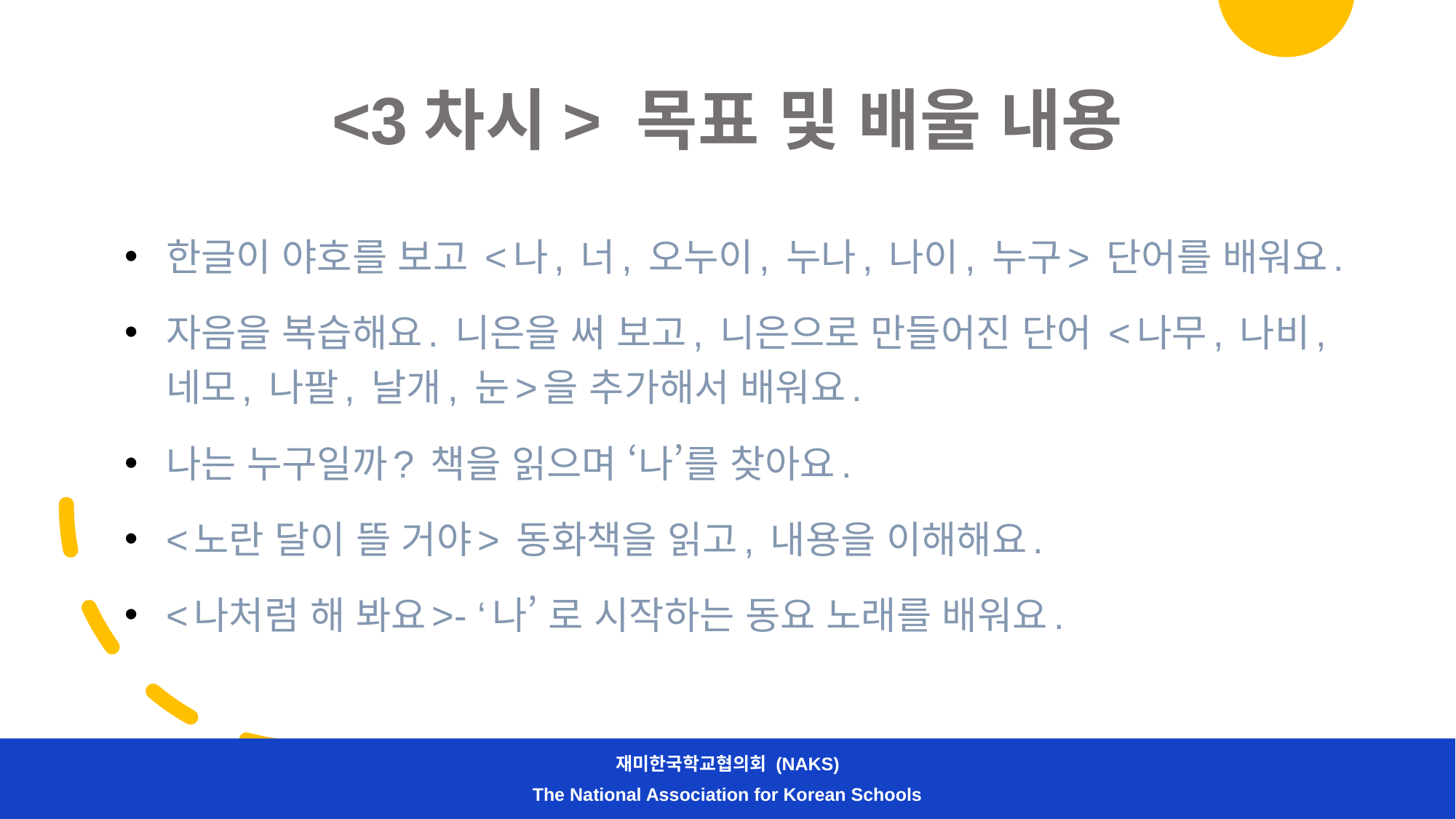

# <3차시> 목표 및 배울 내용
한글이 야호를 보고 <나, 너, 오누이, 누나, 나이, 누구> 단어를 배워요.
자음을 복습해요. 니은을 써 보고, 니은으로 만들어진 단어 <나무, 나비, 네모, 나팔, 날개, 눈>을 추가해서 배워요.
나는 누구일까? 책을 읽으며 ‘나’를 찾아요.
<노란 달이 뜰 거야> 동화책을 읽고, 내용을 이해해요.
<나처럼 해 봐요>- ‘나’ 로 시작하는 동요 노래를 배워요.

재미한국학교협의회 (NAKS)
The National Association for Korean Schools